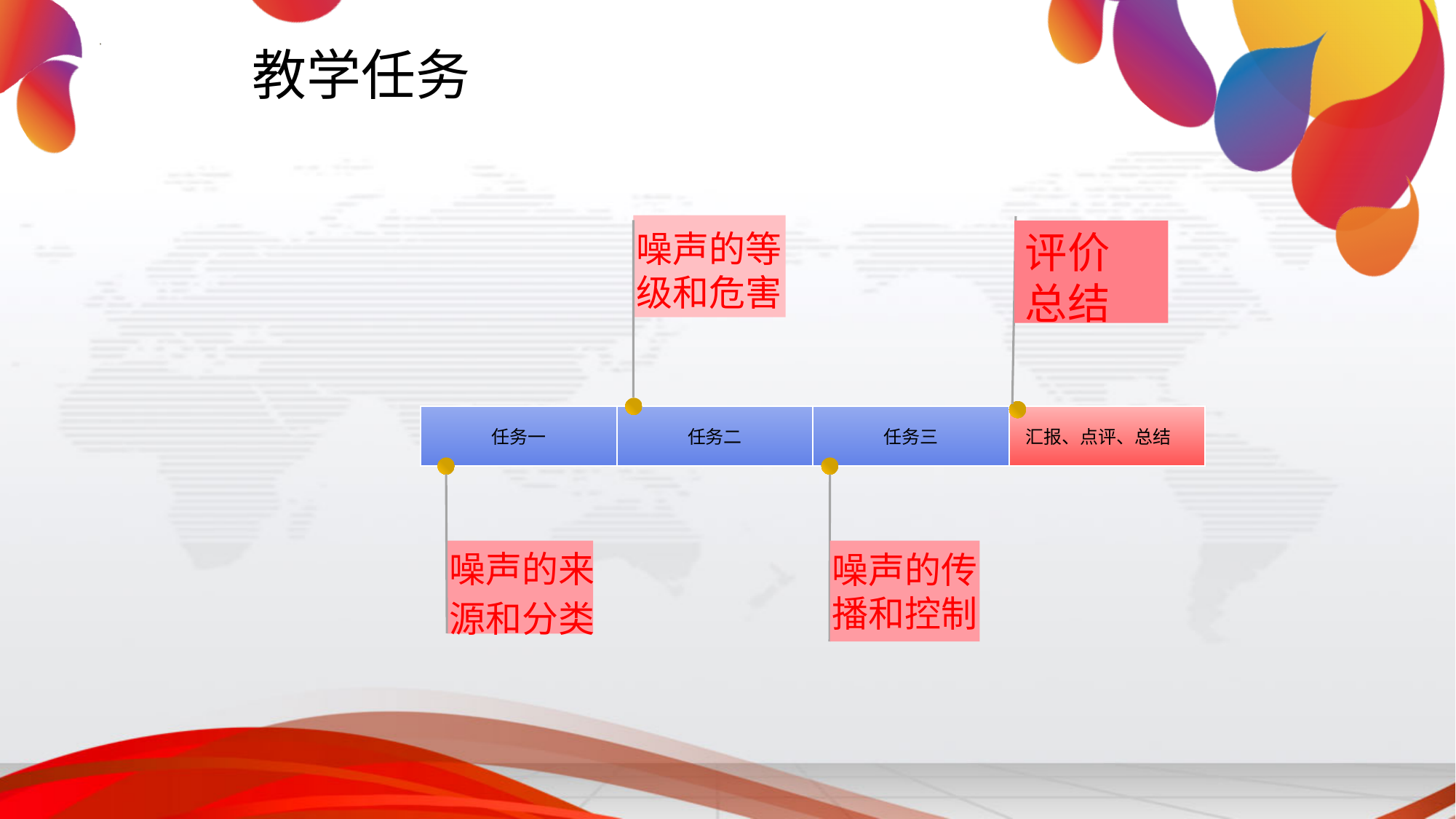

# 教学任务

噪声的等级和危害
评价
总结

任务一

任务二

任务三

汇报、点评、总结

噪声的来源和分类

噪声的传播和控制